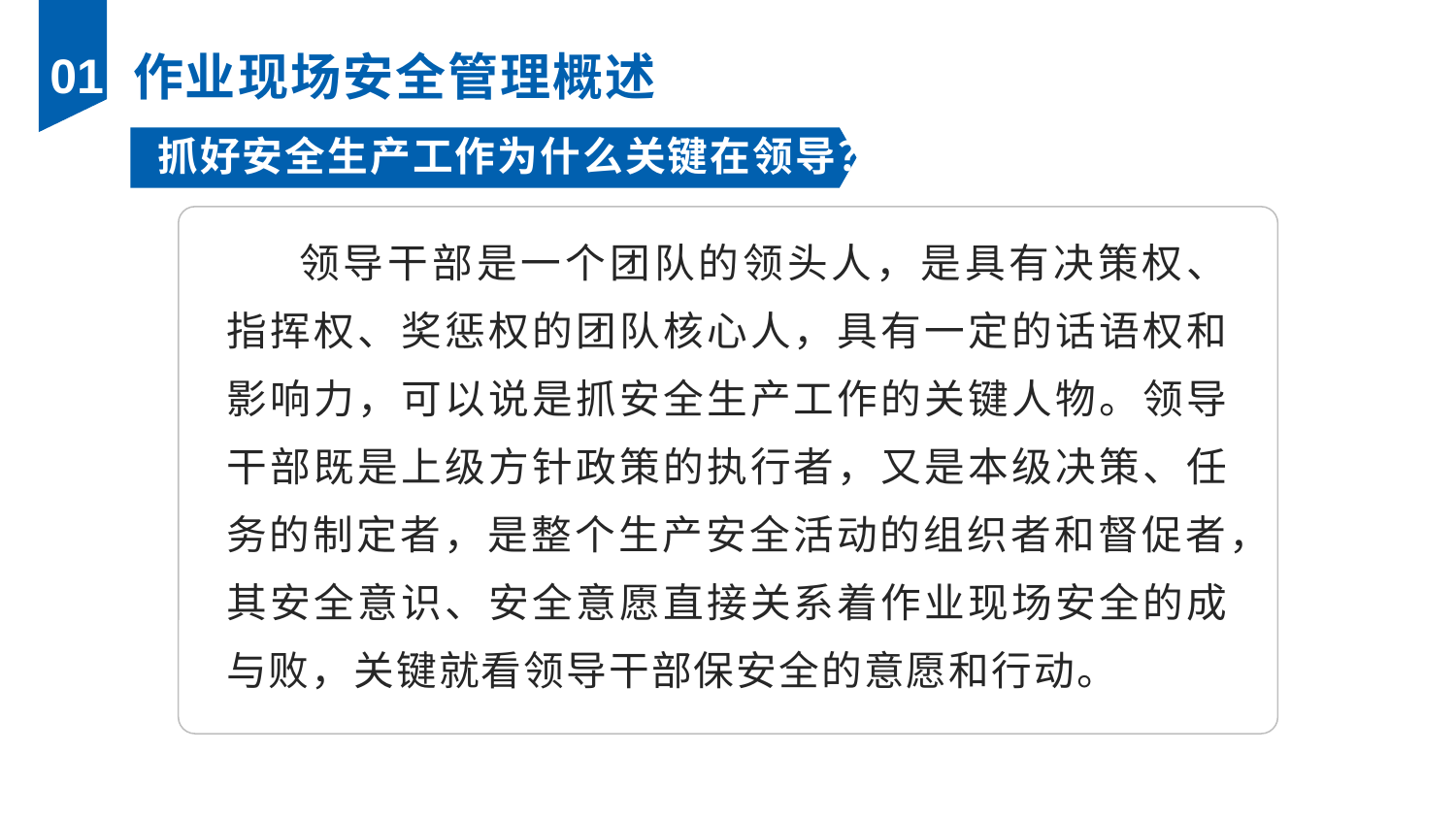

01
 作业现场安全管理概述
抓好安全生产工作为什么关键在领导？

领导干部是一个团队的领头人，是具有决策权、指挥权、奖惩权的团队核心人，具有一定的话语权和影响力，可以说是抓安全生产工作的关键人物。领导干部既是上级方针政策的执行者，又是本级决策、任务的制定者，是整个生产安全活动的组织者和督促者，其安全意识、安全意愿直接关系着作业现场安全的成与败，关键就看领导干部保安全的意愿和行动。